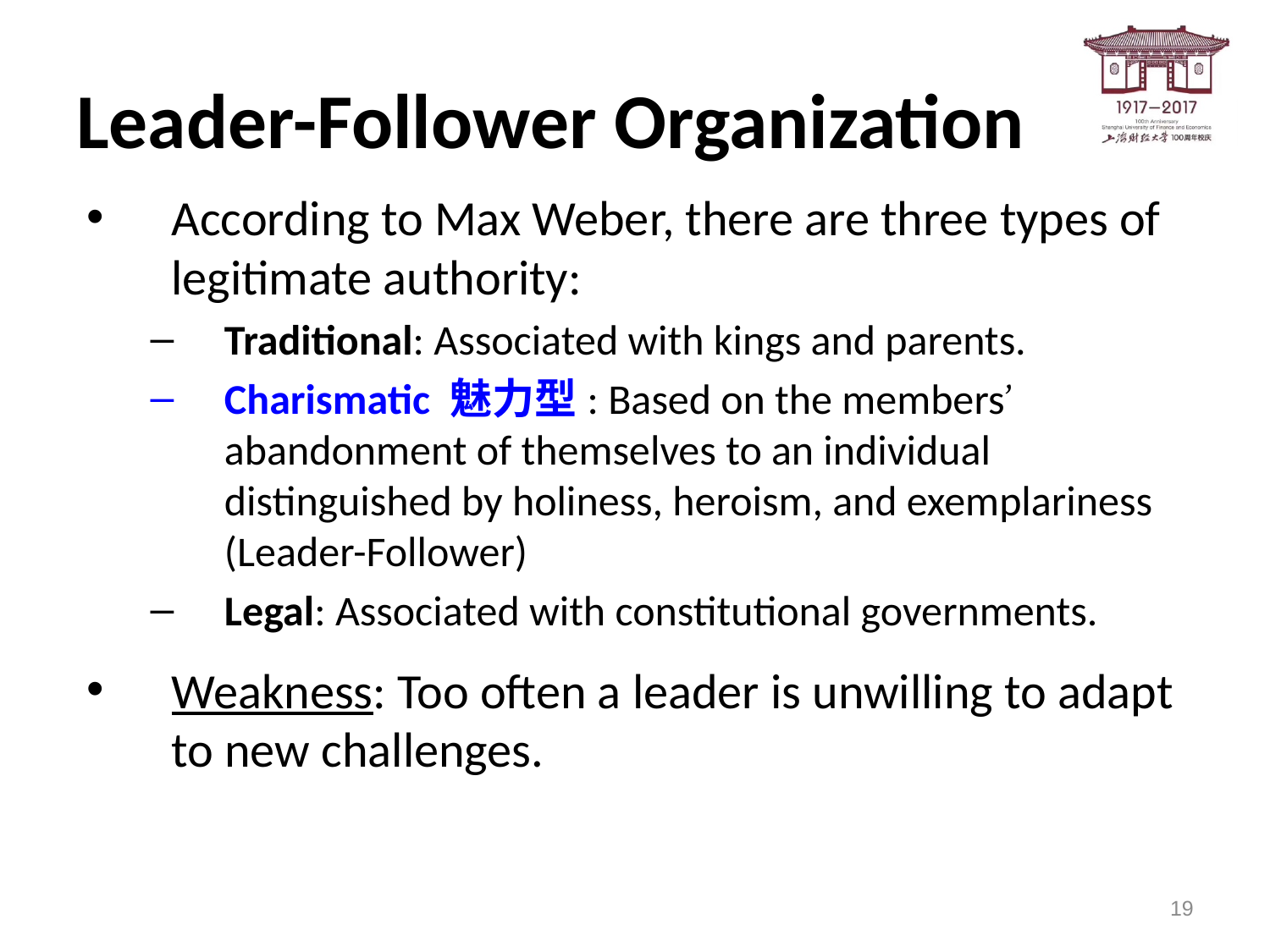

# Leader-Follower Organization
According to Max Weber, there are three types of legitimate authority:
Traditional: Associated with kings and parents.
Charismatic 魅力型: Based on the members’ abandonment of themselves to an individual distinguished by holiness, heroism, and exemplariness (Leader-Follower)
Legal: Associated with constitutional governments.
Weakness: Too often a leader is unwilling to adapt to new challenges.
19